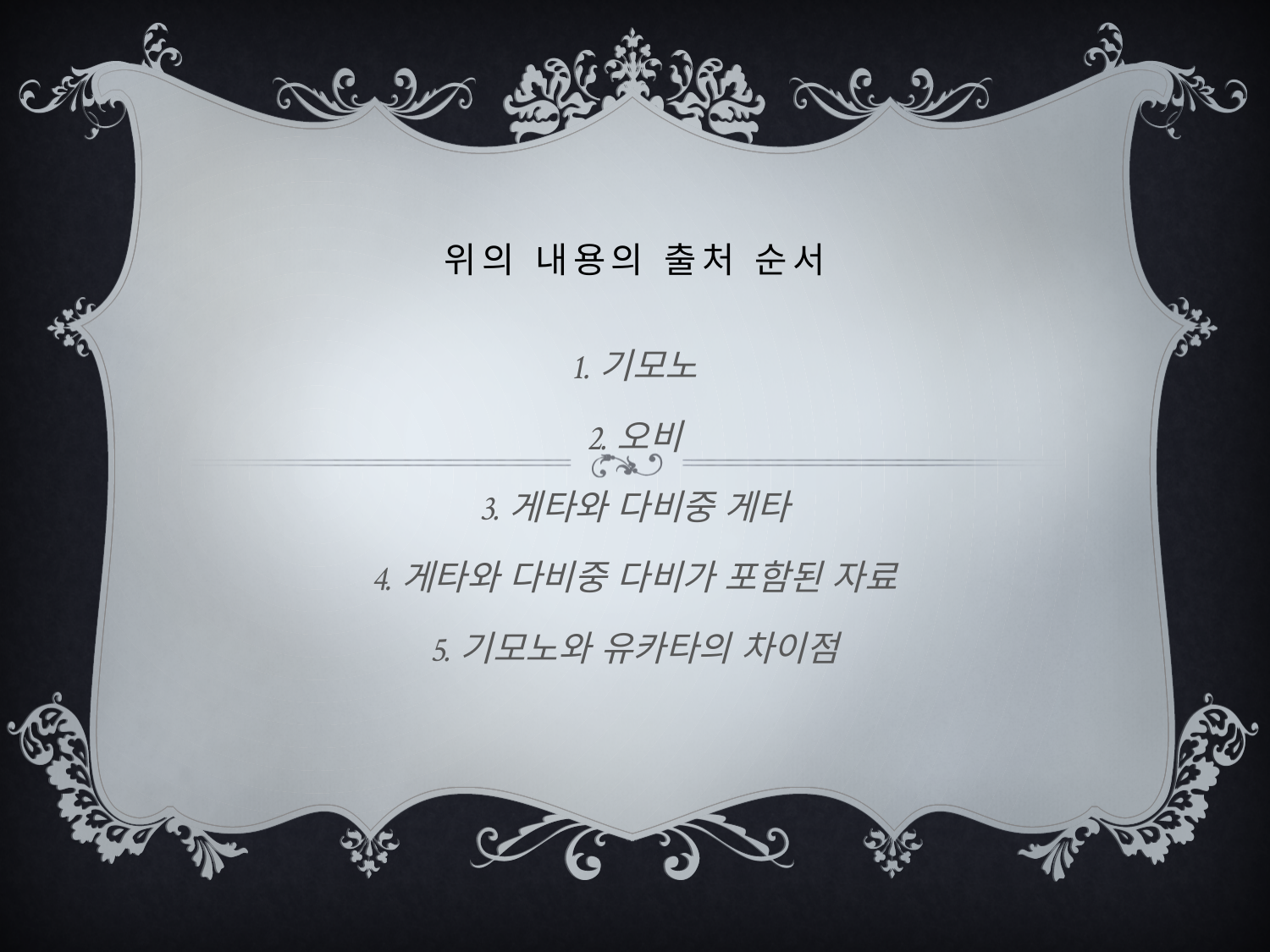

# 위의 내용의 출처 순서
1.기모노
2.오비
3.게타와 다비중 게타
4.게타와 다비중 다비가 포함된 자료
5.기모노와 유카타의 차이점